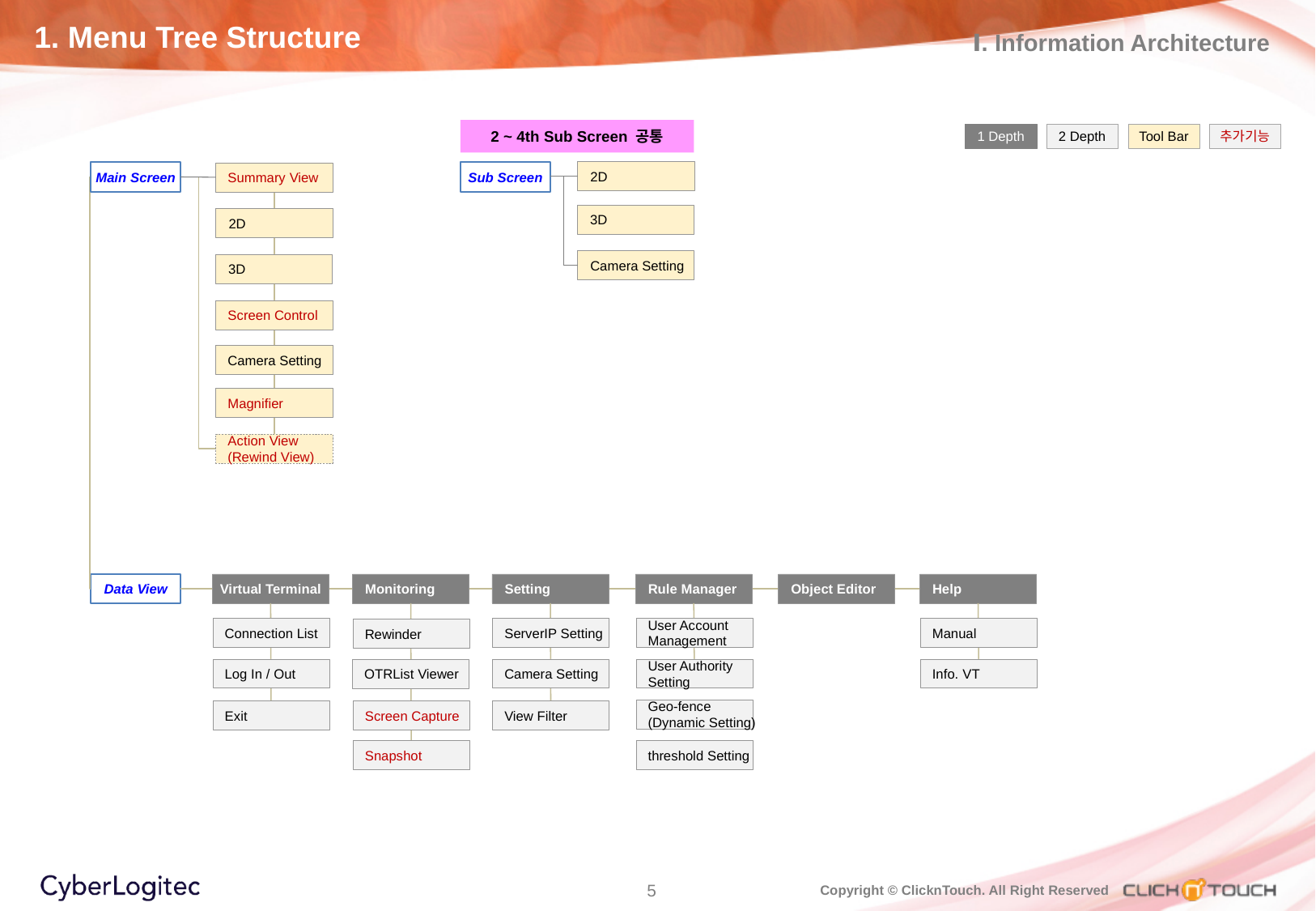

1. Menu Tree Structure
Ⅰ. Information Architecture
2 ~ 4th Sub Screen 공통
2 Depth
Tool Bar
추가기능
1 Depth
2D
Main Screen
Sub Screen
Summary View
3D
2D
Camera Setting
3D
Screen Control
Camera Setting
Magnifier
Action View
(Rewind View)
Virtual Terminal
Monitoring
Setting
Rule Manager
Object Editor
Help
Data View
Connection List
ServerIP Setting
User Account
Management
Manual
Rewinder
Log In / Out
Camera Setting
User Authority
Setting
Info. VT
OTRList Viewer
Geo-fence
(Dynamic Setting)
Screen Capture
Exit
View Filter
Snapshot
threshold Setting